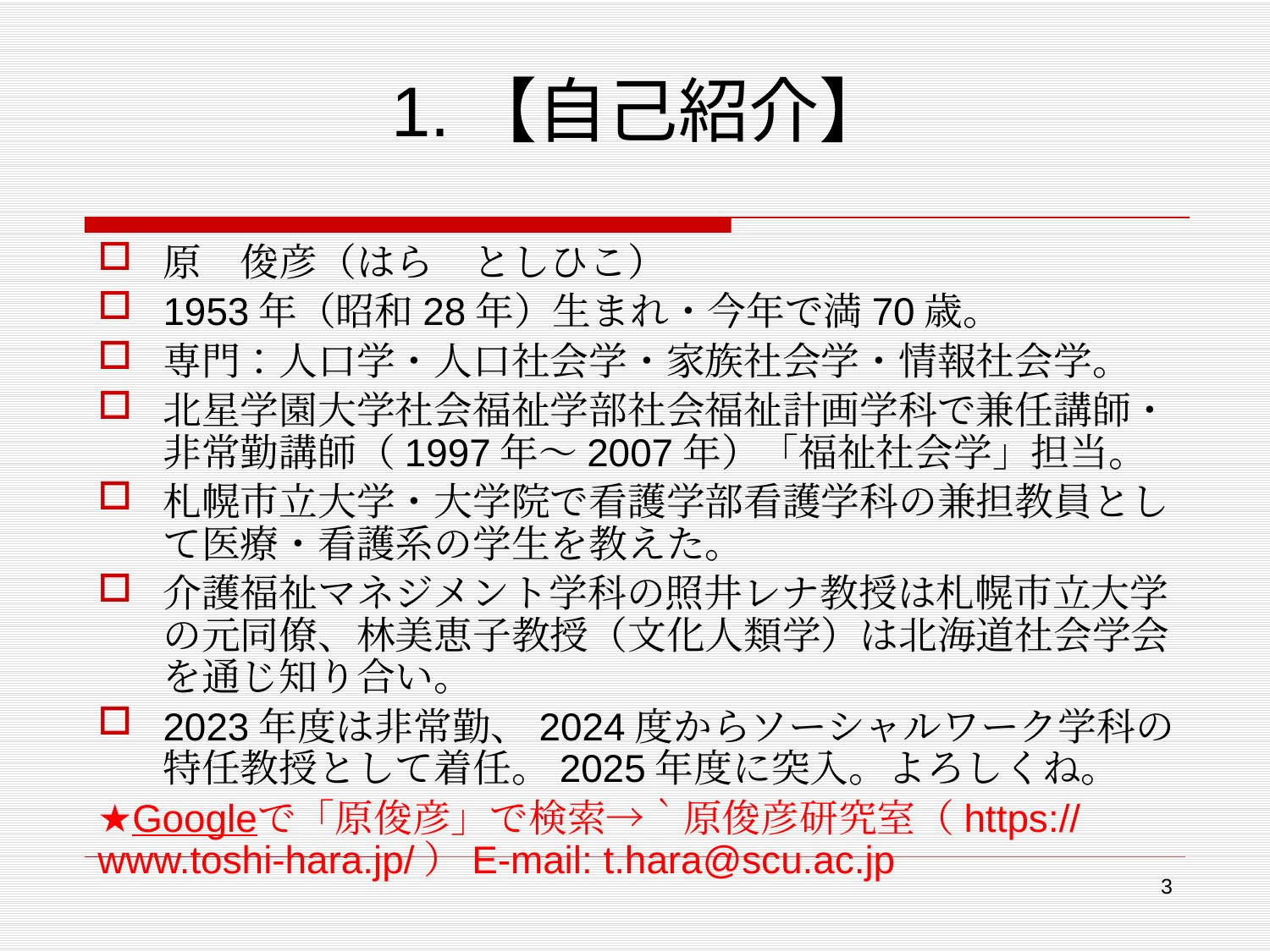

# 1.【自己紹介】
原　俊彦（はら　としひこ）
1953年（昭和28年）生まれ・今年で満70歳。
専門：人口学・人口社会学・家族社会学・情報社会学。
北星学園大学社会福祉学部社会福祉計画学科で兼任講師・非常勤講師（1997年～2007年）「福祉社会学」担当。
札幌市立大学・大学院で看護学部看護学科の兼担教員として医療・看護系の学生を教えた。
介護福祉マネジメント学科の照井レナ教授は札幌市立大学の元同僚、林美恵子教授（文化人類学）は北海道社会学会を通じ知り合い。
2023年度は非常勤、2024度からソーシャルワーク学科の特任教授として着任。2025年度に突入。よろしくね。
★Googleで「原俊彦」で検索→｀原俊彦研究室（https://www.toshi-hara.jp/）E-mail: t.hara@scu.ac.jp
3